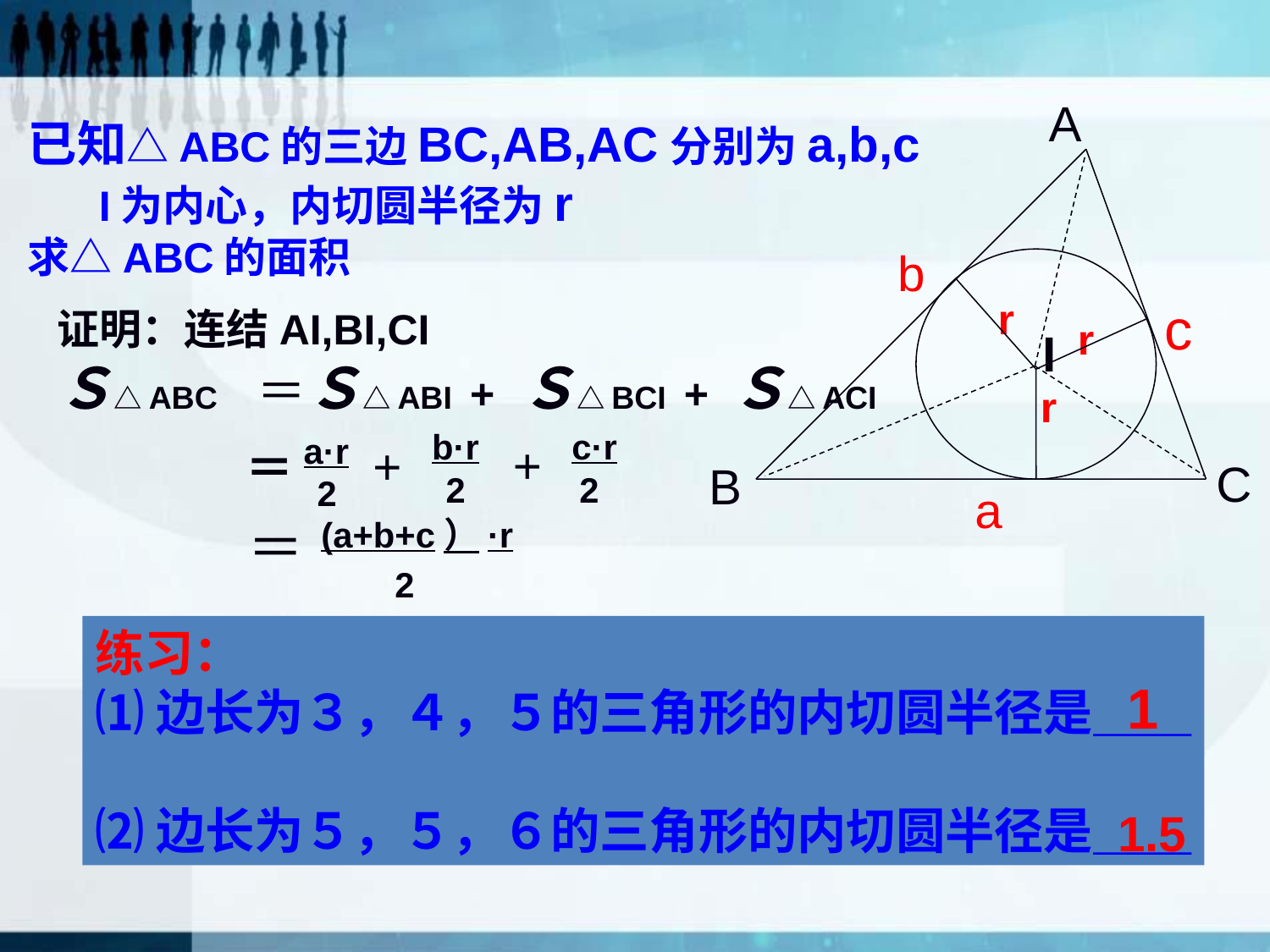

A

C
B

I
已知△ABC的三边BC,AB,AC分别为a,b,c
      I为内心，内切圆半径为r
求△ABC的面积

b
c
a
r
r
r
证明：连结AI,BI,CI
Ｓ△ABC　＝Ｓ△ABI  + Ｓ△BCI  + Ｓ△ACI

b·r
2
c·r
2

a·r
+
+
＝
2
＝
(a+b+c）·r
2

练习：
⑴边长为３，４，５的三角形的内切圆半径是＿＿

⑵边长为５，５，６的三角形的内切圆半径是＿＿
1
1.5